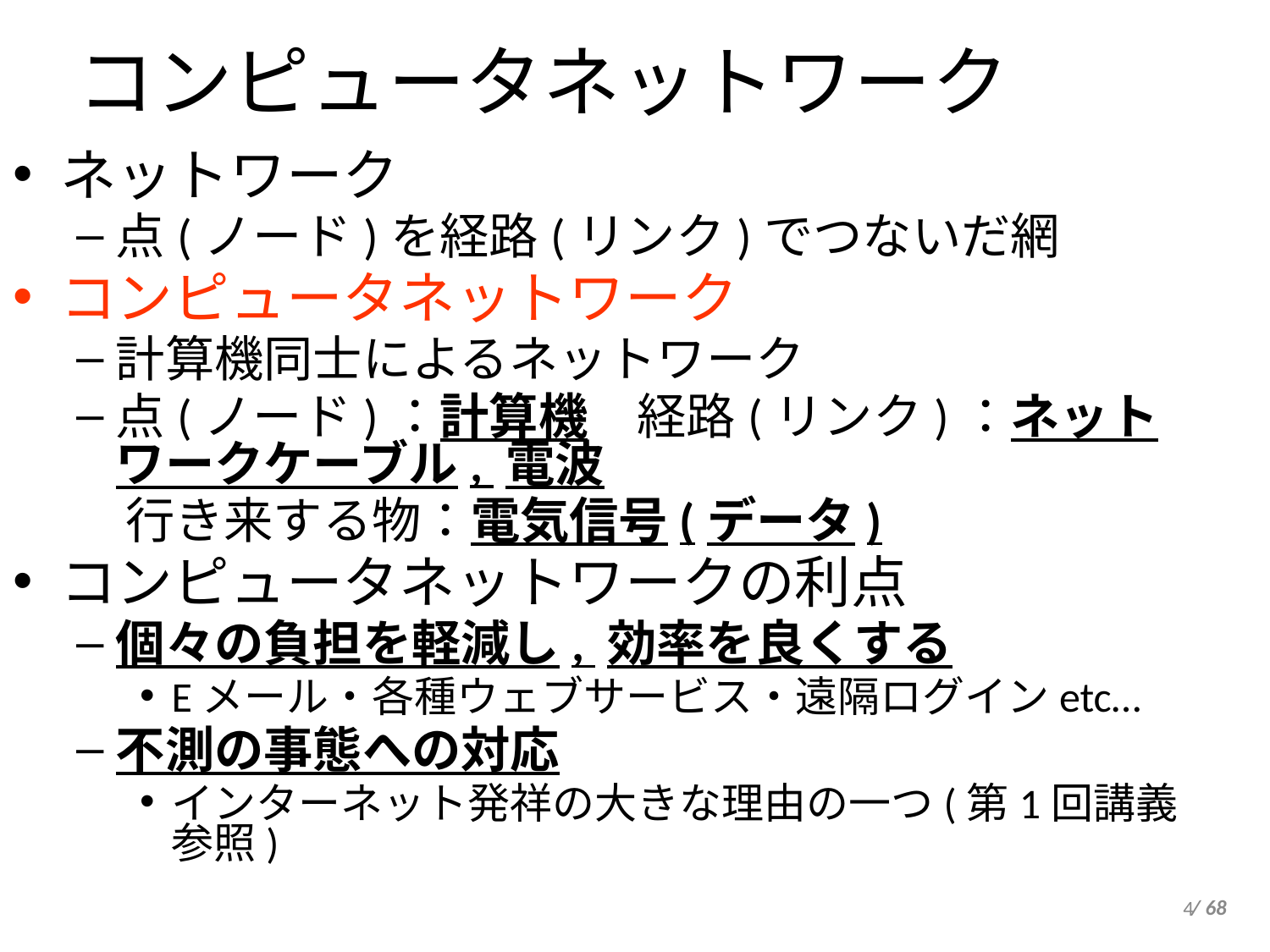

コンピュータネットワーク
ネットワーク
点(ノード)を経路(リンク)でつないだ網
コンピュータネットワーク
計算機同士によるネットワーク
点(ノード)：計算機　経路(リンク)：ネットワークケーブル, 電波
　行き来する物：電気信号(データ)
コンピュータネットワークの利点
個々の負担を軽減し, 効率を良くする
Eメール・各種ウェブサービス・遠隔ログインetc…
不測の事態への対応
インターネット発祥の大きな理由の一つ(第1回講義参照)
4